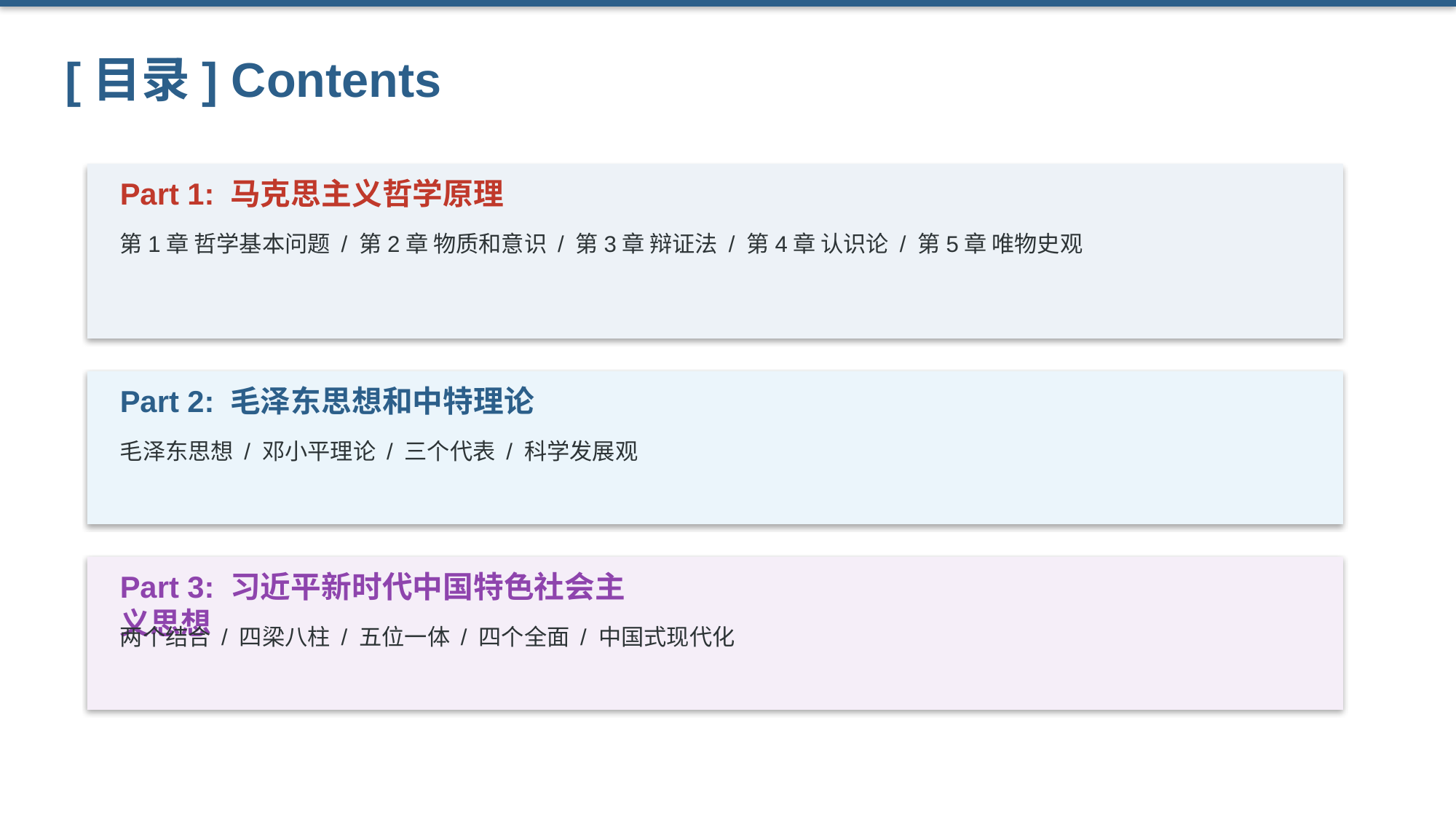

[目录] Contents

Part 1: 马克思主义哲学原理
第1章 哲学基本问题 / 第2章 物质和意识 / 第3章 辩证法 / 第4章 认识论 / 第5章 唯物史观

Part 2: 毛泽东思想和中特理论
毛泽东思想 / 邓小平理论 / 三个代表 / 科学发展观

Part 3: 习近平新时代中国特色社会主义思想
两个结合 / 四梁八柱 / 五位一体 / 四个全面 / 中国式现代化